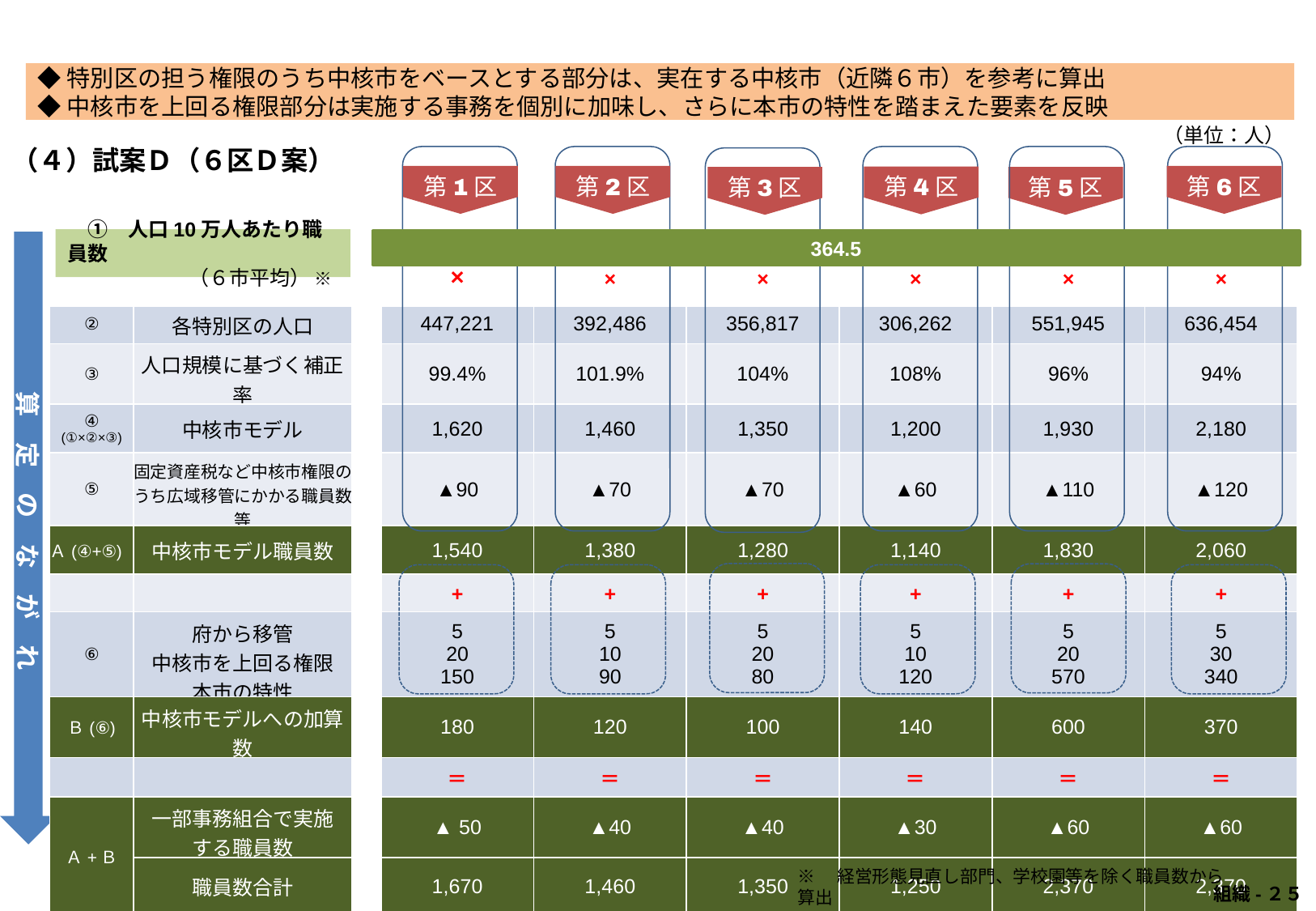

◆特別区の担う権限のうち中核市をベースとする部分は、実在する中核市（近隣６市）を参考に算出
◆中核市を上回る権限部分は実施する事務を個別に加味し、さらに本市の特性を踏まえた要素を反映
（単位：人）
第1区
第2区
第6区
第4区
第3区
第5区
（４）試案Ｄ（６区Ｄ案）

第3区
　①　人口10万人あたり職員数
　　　　　　（６市平均） ※
364.5
算　定　の　な　が　れ
|  |  |  | × | × | × | × | × | × |
| --- | --- | --- | --- | --- | --- | --- | --- | --- |
| ② | 各特別区の人口 |  | 447,221 | 392,486 | 356,817 | 306,262 | 551,945 | 636,454 |
| ③ | 人口規模に基づく補正率 |  | 99.4% | 101.9% | 104% | 108% | 96% | 94% |
| ④ (①×②×③) | 中核市モデル |  | 1,620 | 1,460 | 1,350 | 1,200 | 1,930 | 2,180 |
| ⑤ | 固定資産税など中核市権限の うち広域移管にかかる職員数等 |  | ▲90 | ▲70 | ▲70 | ▲60 | ▲110 | ▲120 |
| Ａ(④+⑤) | 中核市モデル職員数 |  | 1,540 | 1,380 | 1,280 | 1,140 | 1,830 | 2,060 |
|  |  |  | + | + | + | + | + | + |
| ⑥ | 府から移管 中核市を上回る権限 本市の特性 |  | 5 20 150 | 5 10 90 | 5 20 80 | 5 10 120 | 5 20 570 | 5 30 340 |
| Ｂ(⑥) | 中核市モデルへの加算数 |  | 180 | 120 | 100 | 140 | 600 | 370 |
|  |  |  | ＝ | ＝ | ＝ | ＝ | ＝ | ＝ |
| Ａ+Ｂ | 一部事務組合で実施する職員数 |  | ▲ 50 | ▲40 | ▲40 | ▲30 | ▲60 | ▲60 |
|  | 職員数合計 |  | 1,670 | 1,460 | 1,350 | 1,250 | 2,370 | 2,370 |

※　経営形態見直し部門、学校園等を除く職員数から算出
 組織-２５